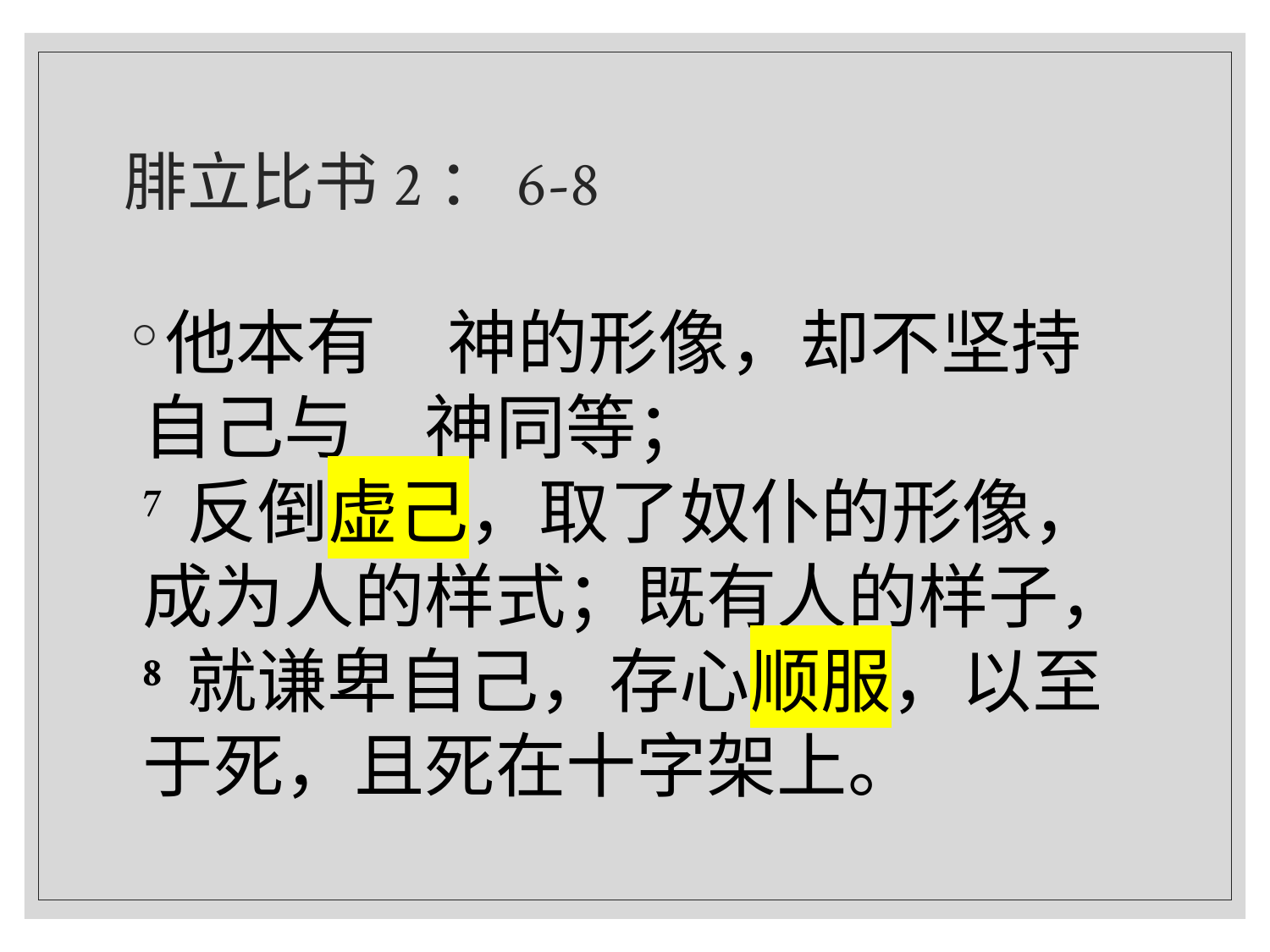

# 腓立比书2：6-8
他本有　神的形像，却不坚持自己与　神同等；
7 反倒虚己，取了奴仆的形像，
成为人的样式；既有人的样子，
8 就谦卑自己，存心顺服，以至于死，且死在十字架上。